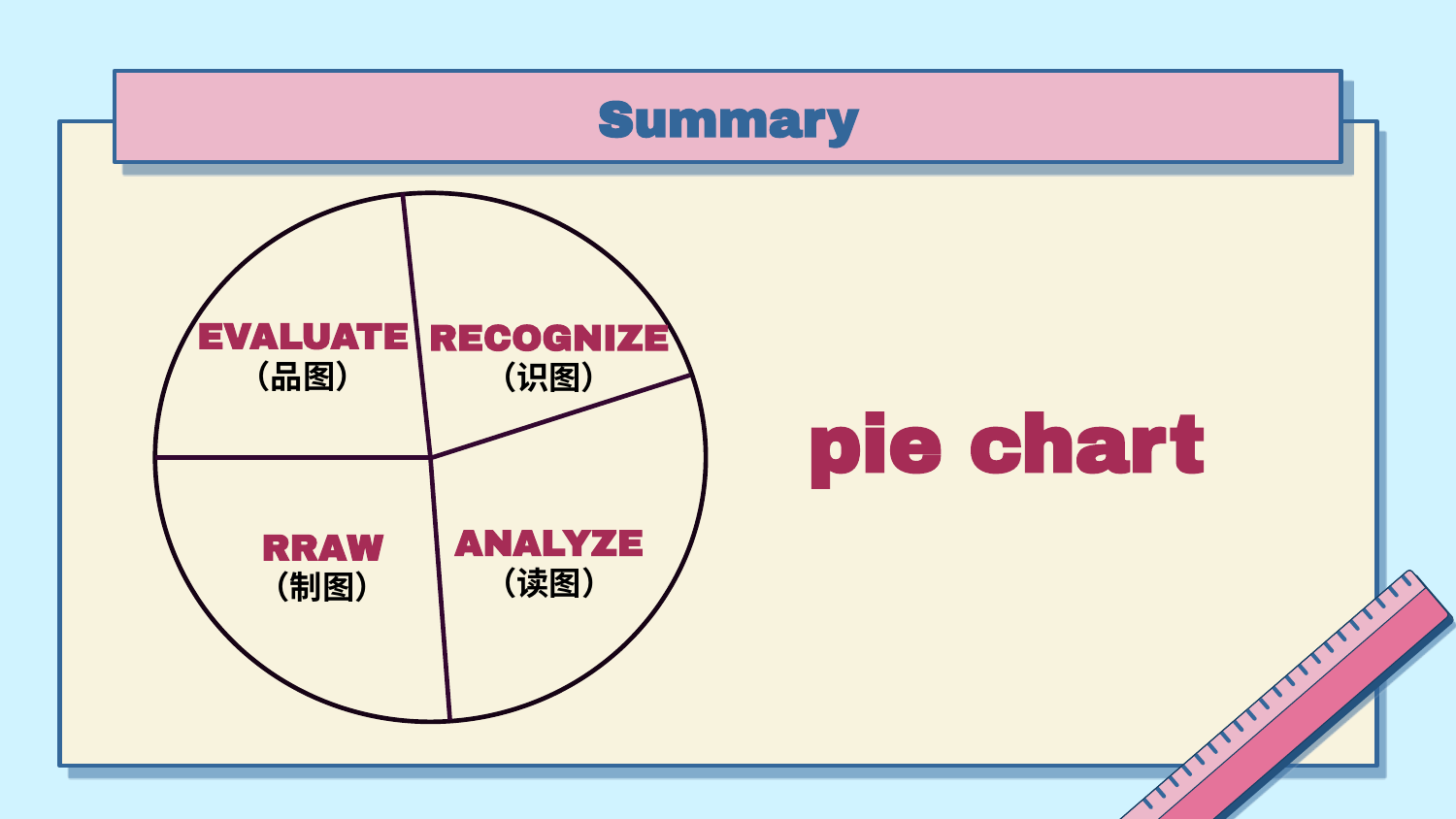

# Summary

EVALUATE
（品图）
RECOGNIZE
（识图）
ANALYZE
（读图）
RRAW
（制图）
pie chart